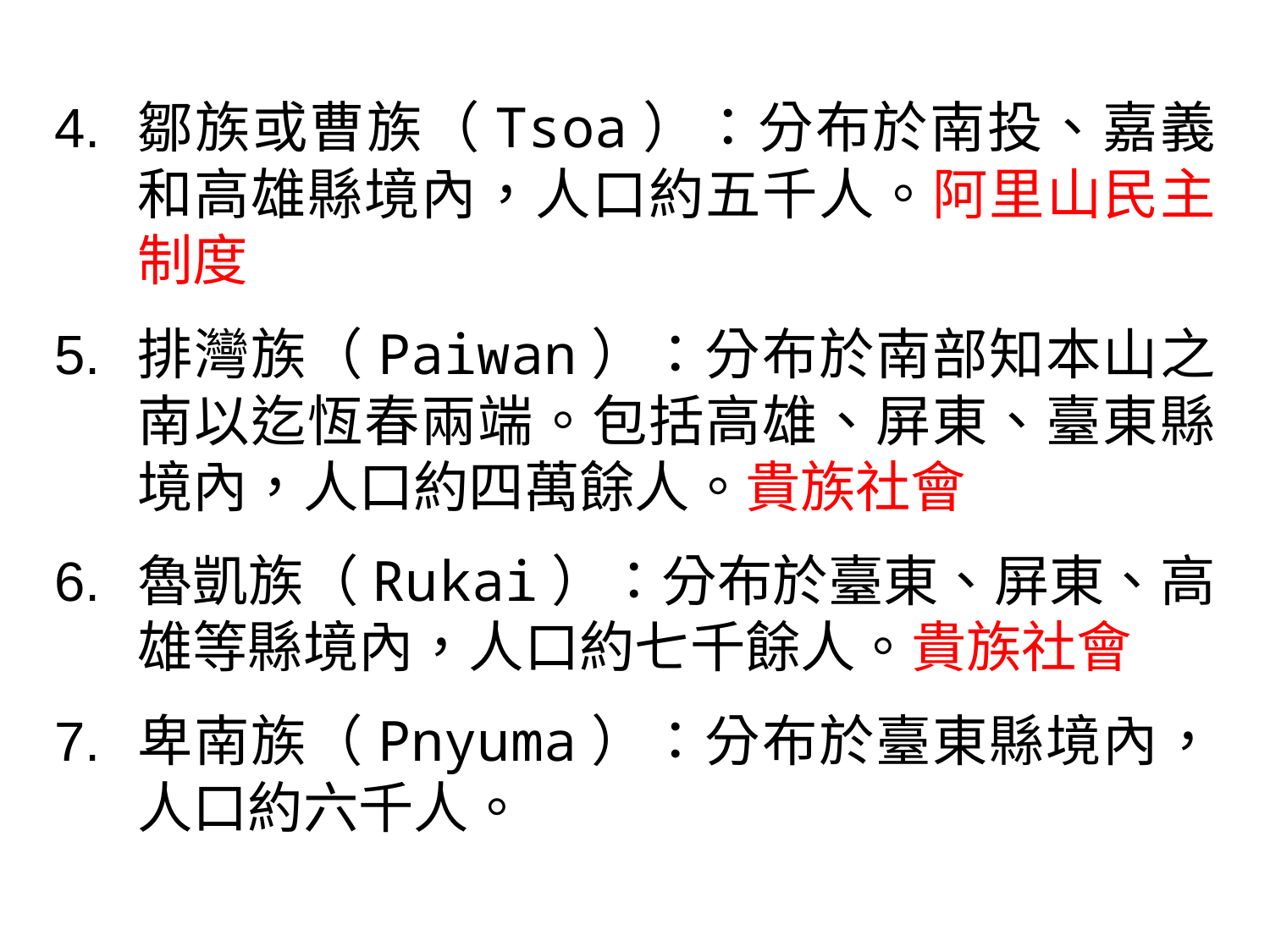

鄒族或曹族（Tsoa）：分布於南投、嘉義和高雄縣境內，人口約五千人。阿里山民主制度
排灣族（Paiwan）：分布於南部知本山之南以迄恆春兩端。包括高雄、屏東、臺東縣境內，人口約四萬餘人。貴族社會
魯凱族（Rukai）：分布於臺東、屏東、高雄等縣境內，人口約七千餘人。貴族社會
卑南族（Pnyuma）：分布於臺東縣境內，人口約六千人。